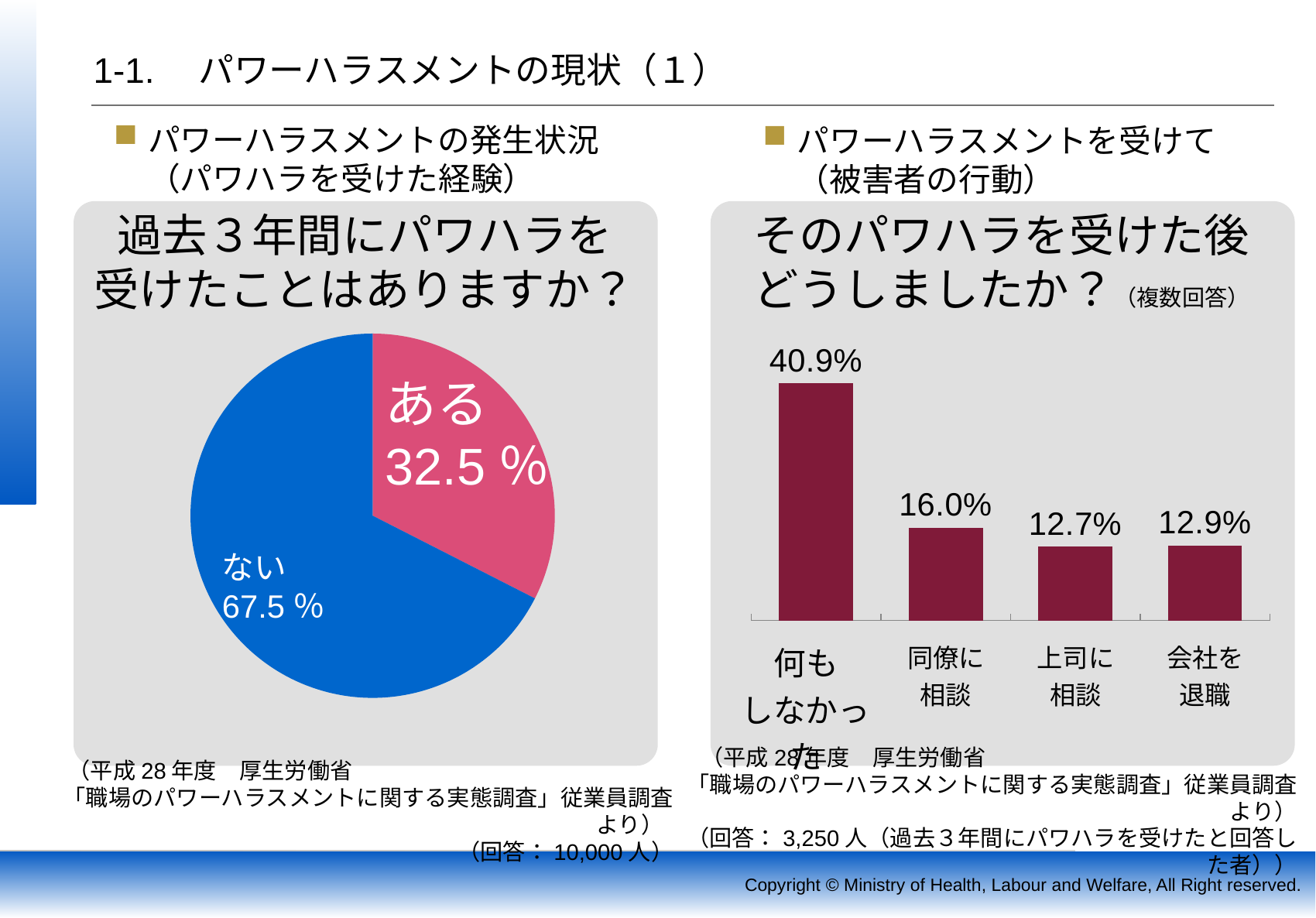

# 1-1.　パワーハラスメントの現状（１）
パワーハラスメントの発生状況
（パワハラを受けた経験）
パワーハラスメントを受けて
（被害者の行動）

### Chart

| Category | 回答 |
|---|---|
| ある | 32.5 |
| ない | 67.5 |
過去３年間にパワハラを
受けたことはありますか？

そのパワハラを受けた後
どうしましたか？（複数回答）

### Chart

| Category | 回答 |
|---|---|
| 何も
しなかった | 40.9 |
| 同僚に相談 | 16.0 |
| 上司に相談 | 12.7 |
| 会社を退職 | 12.9 |
ある
32.5％
ない
67.5％
| 何も しなかった | 同僚に 相談 | 上司に 相談 | 会社を 退職 |
| --- | --- | --- | --- |
 （平成28年度　厚生労働省
「職場のパワーハラスメントに関する実態調査」従業員調査より）
                                                                      （回答：10,000人）
　（平成28年度　厚生労働省
「職場のパワーハラスメントに関する実態調査」従業員調査より）
（回答：3,250人（過去３年間にパワハラを受けたと回答した者））